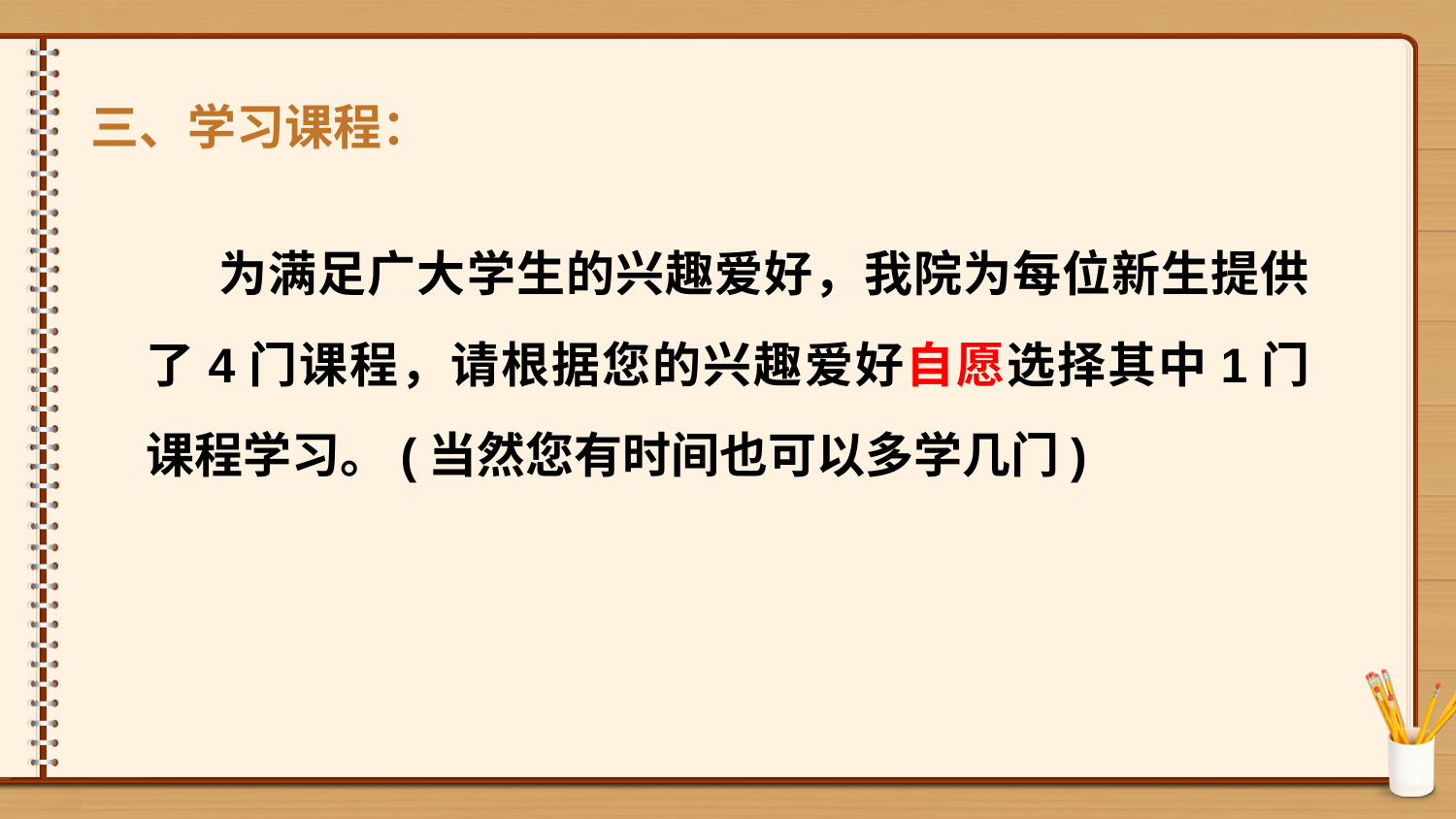

三、学习课程：
为满足广大学生的兴趣爱好，我院为每位新生提供了4门课程，请根据您的兴趣爱好自愿选择其中1门课程学习。(当然您有时间也可以多学几门)